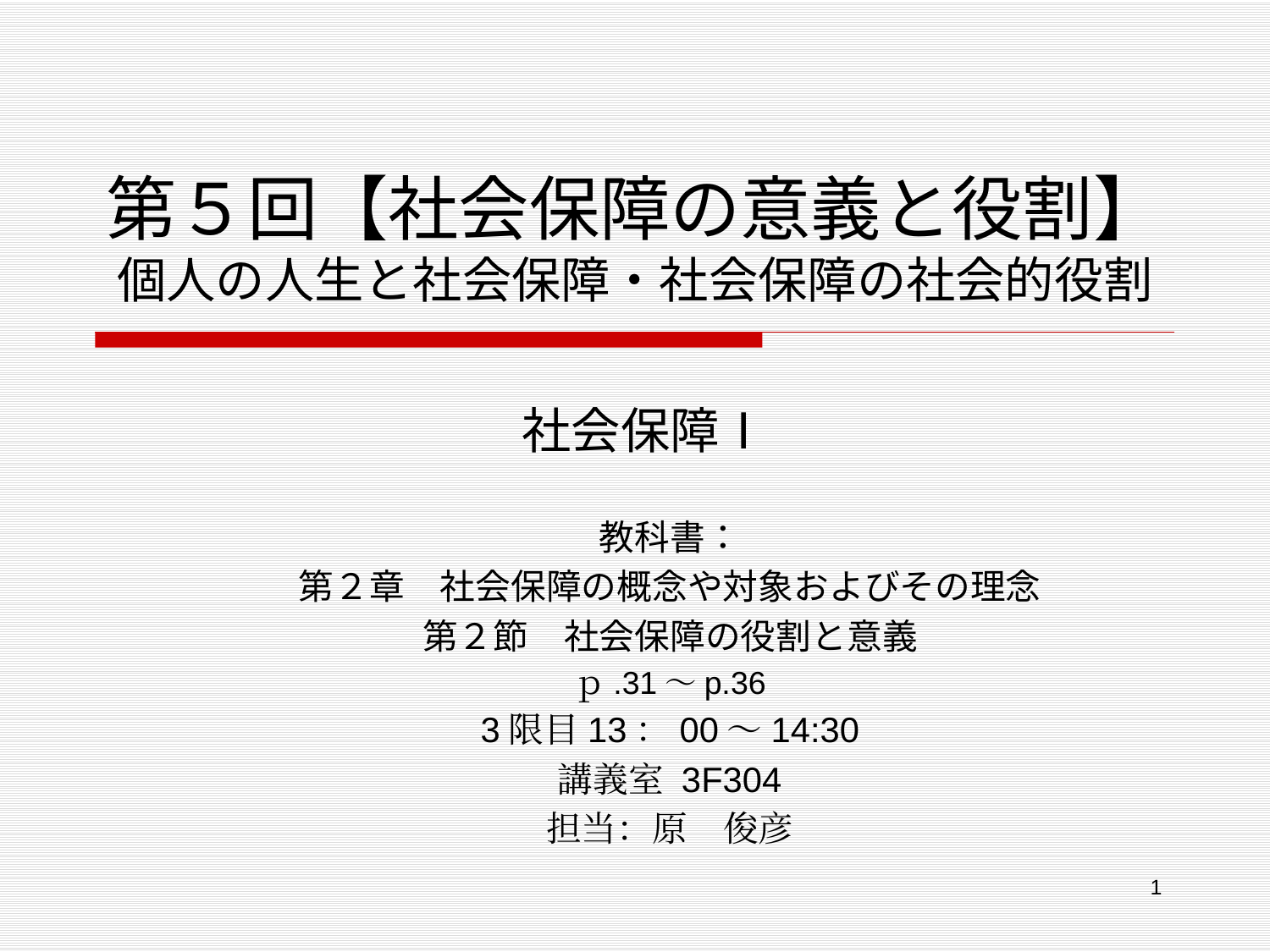

# 第５回【社会保障の意義と役割】個人の人生と社会保障・社会保障の社会的役割
社会保障Ⅰ

教科書：
第２章　社会保障の概念や対象およびその理念
第２節　社会保障の役割と意義
ｐ.31～p.36
3限目13：00～14:30
講義室 3F304
担当：原　俊彦

1